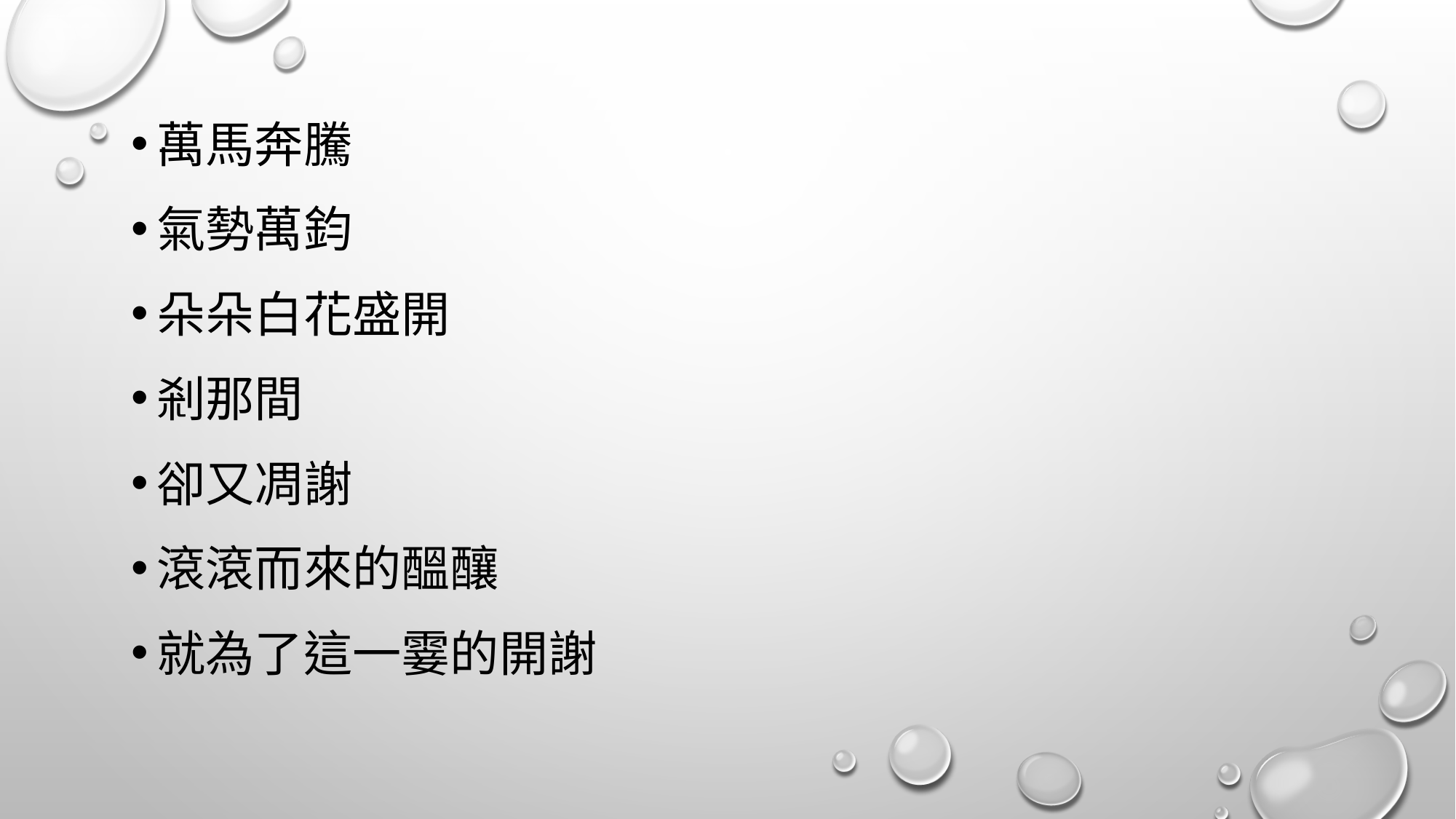

萬馬奔騰
氣勢萬鈞
朵朵白花盛開
剎那間
卻又凋謝
滾滾而來的醞釀
就為了這一霎的開謝